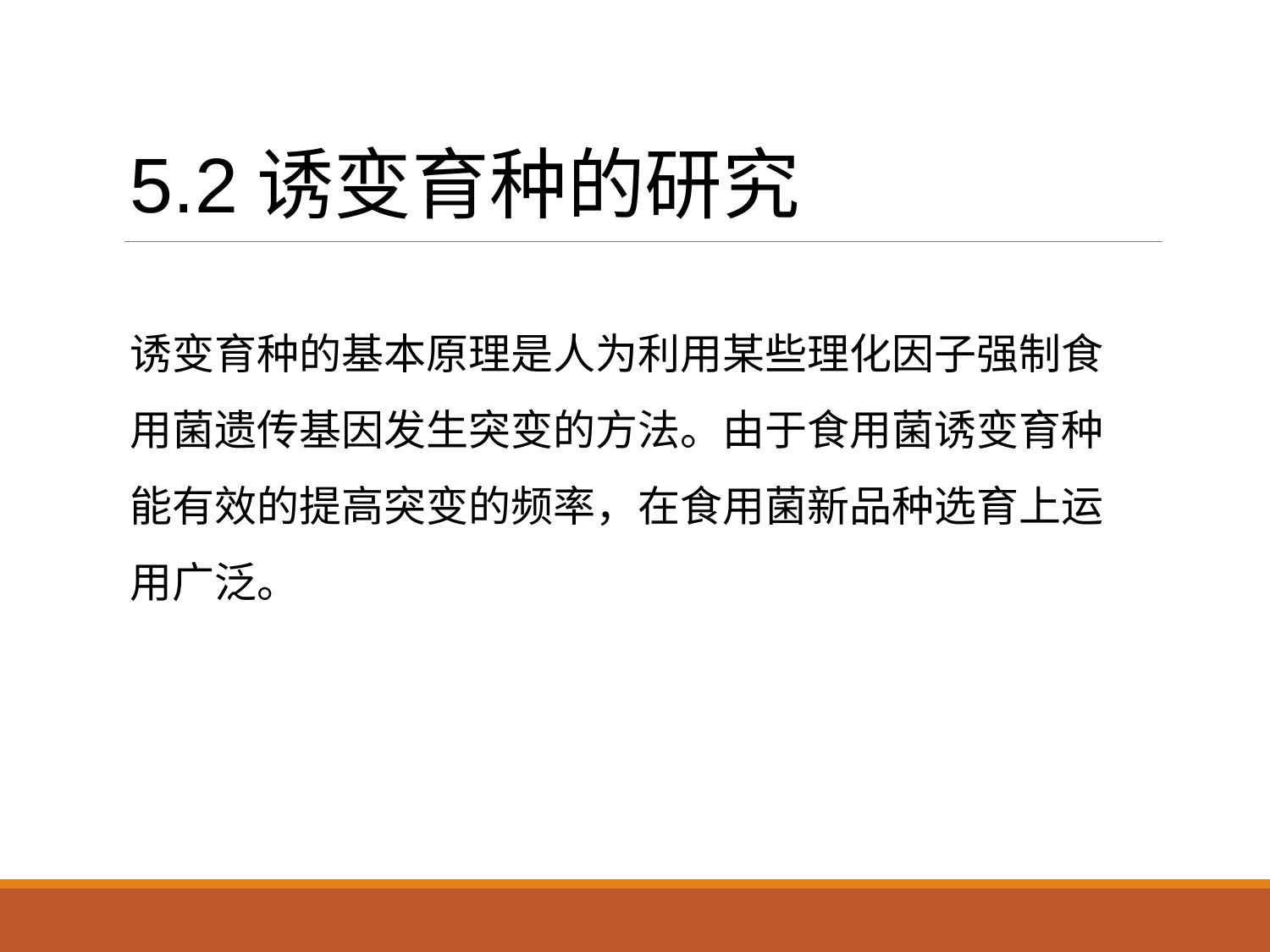

5.2诱变育种的研究
诱变育种的基本原理是人为利用某些理化因子强制食用菌遗传基因发生突变的方法。由于食用菌诱变育种能有效的提高突变的频率，在食用菌新品种选育上运用广泛。